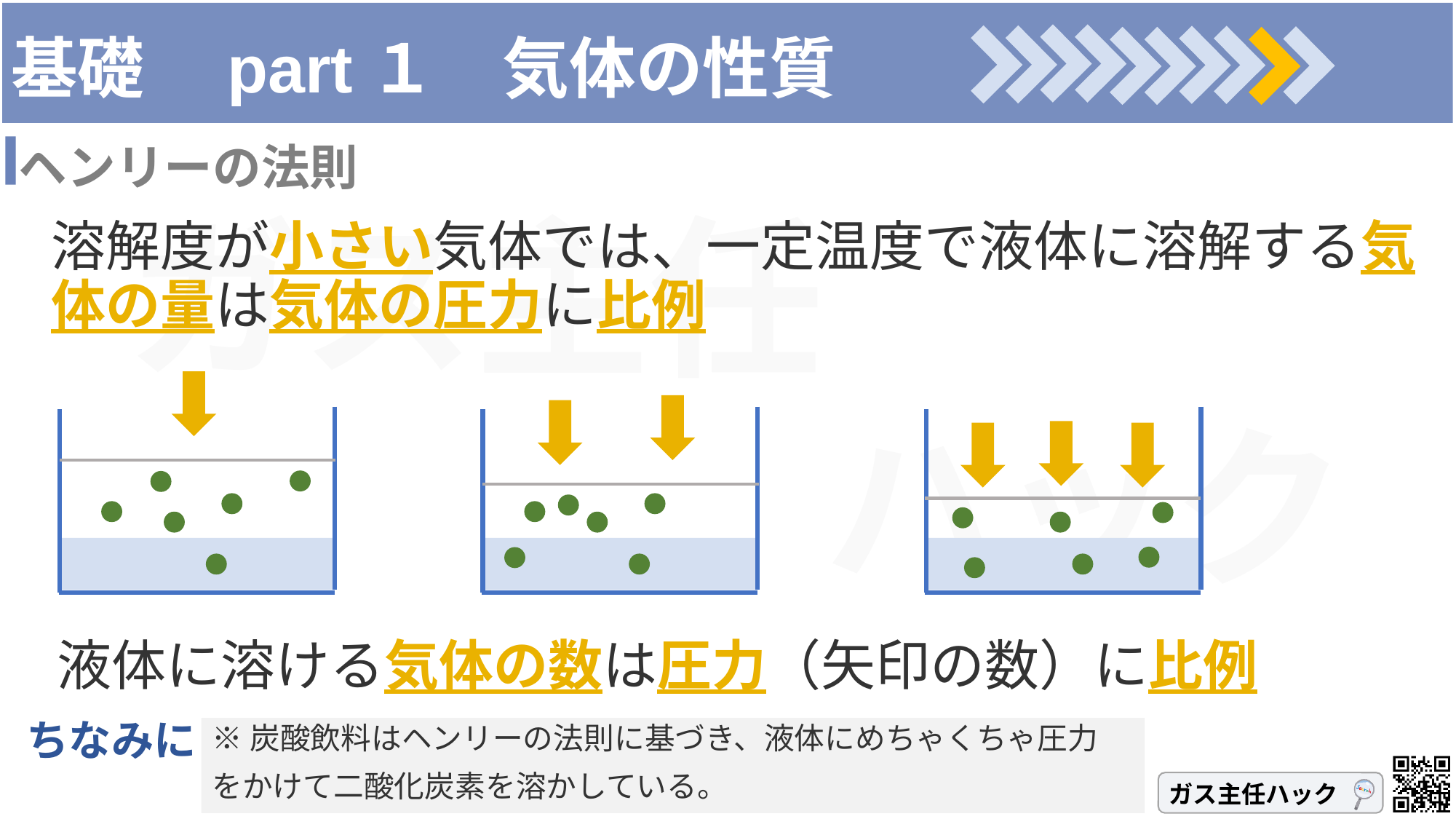

# 基礎　part１　気体の性質

ヘンリーの法則

溶解度が小さい気体では、一定温度で液体に溶解する気体の量は気体の圧力に比例

液体に溶ける気体の数は圧力（矢印の数）に比例
ちなみに
※炭酸飲料はヘンリーの法則に基づき、液体にめちゃくちゃ圧力
をかけて二酸化炭素を溶かしている。
※炭酸飲料はヘンリーの法則に基づき、液体にめちゃくちゃ圧力をかけて
二酸化炭素を溶かしている。